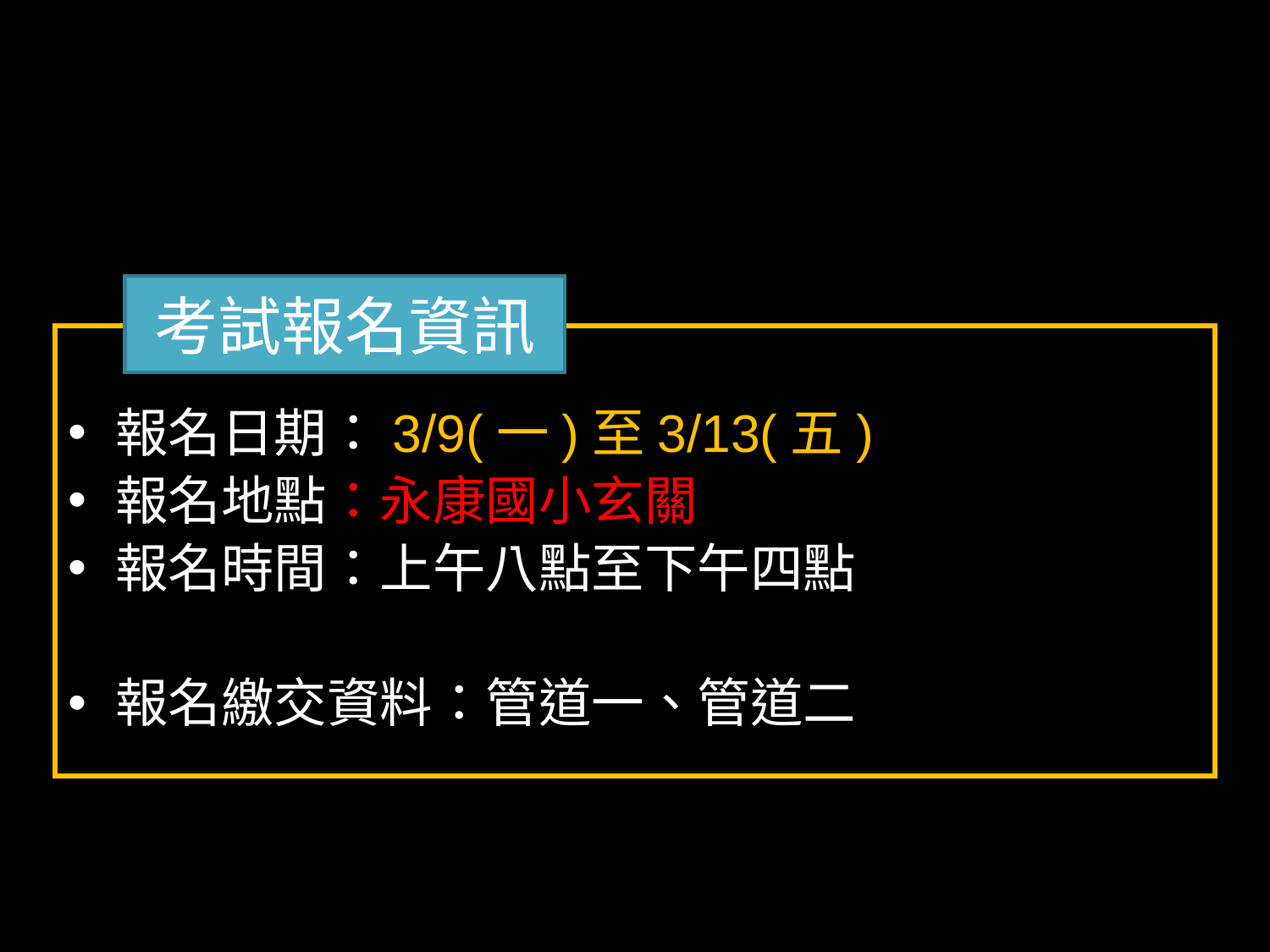

# 考試報名資訊

報名日期：3/9(一)至3/13(五)
報名地點：永康國小玄關
報名時間：上午八點至下午四點

報名繳交資料：管道一、管道二